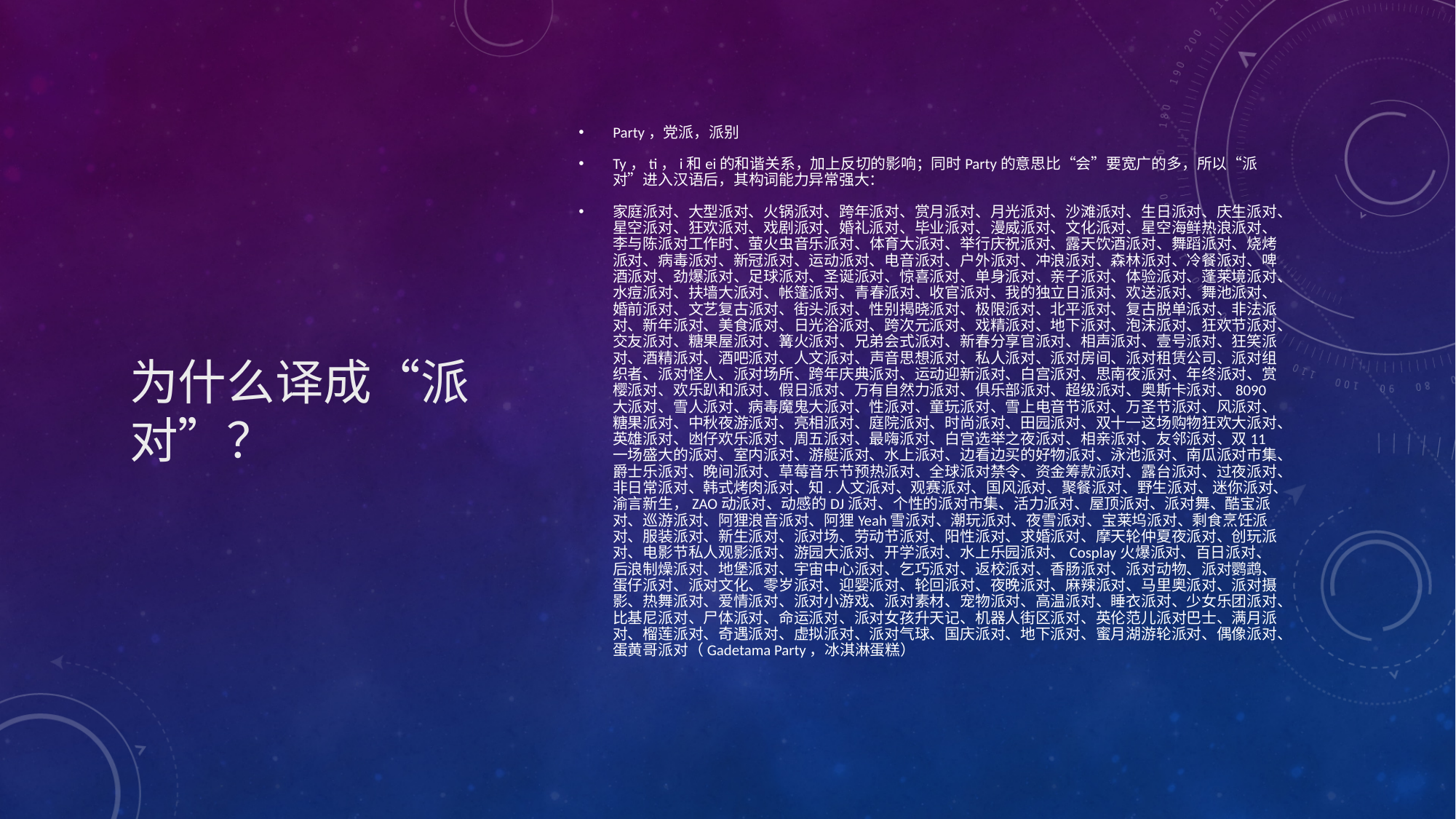

Party，党派，派别
Ty，ti，i和ei的和谐关系，加上反切的影响；同时Party的意思比“会”要宽广的多，所以“派对”进入汉语后，其构词能力异常强大：
家庭派对、大型派对、火锅派对、跨年派对、赏月派对、月光派对、沙滩派对、生日派对、庆生派对、星空派对、狂欢派对、戏剧派对、婚礼派对、毕业派对、漫威派对、文化派对、星空海鲜热浪派对、李与陈派对工作时、萤火虫音乐派对、体育大派对、举行庆祝派对、露天饮酒派对、舞蹈派对、烧烤派对、病毒派对、新冠派对、运动派对、电音派对、户外派对、冲浪派对、森林派对、冷餐派对、啤酒派对、劲爆派对、足球派对、圣诞派对、惊喜派对、单身派对、亲子派对、体验派对、蓬莱境派对、水痘派对、扶墙大派对、帐篷派对、青春派对、收官派对、我的独立日派对、欢送派对、舞池派对、婚前派对、文艺复古派对、街头派对、性别揭晓派对、极限派对、北平派对、复古脱单派对、非法派对、新年派对、美食派对、日光浴派对、跨次元派对、戏精派对、地下派对、泡沫派对、狂欢节派对、交友派对、糖果屋派对、篝火派对、兄弟会式派对、新春分享官派对、相声派对、壹号派对、狂笑派对、酒精派对、酒吧派对、人文派对、声音思想派对、私人派对、派对房间、派对租赁公司、派对组织者、派对怪人、派对场所、跨年庆典派对、运动迎新派对、白宫派对、思南夜派对、年终派对、赏樱派对、欢乐趴和派对、假日派对、万有自然力派对、俱乐部派对、超级派对、奥斯卡派对、8090大派对、雪人派对、病毒魔鬼大派对、性派对、童玩派对、雪上电音节派对、万圣节派对、风派对、糖果派对、中秋夜游派对、亮相派对、庭院派对、时尚派对、田园派对、双十一这场购物狂欢大派对、英雄派对、凼仔欢乐派对、周五派对、最嗨派对、白宫选举之夜派对、相亲派对、友邻派对、双11一场盛大的派对、室内派对、游艇派对、水上派对、边看边买的好物派对、泳池派对、南瓜派对市集、爵士乐派对、晚间派对、草莓音乐节预热派对、全球派对禁令、资金筹款派对、露台派对、过夜派对、非日常派对、韩式烤肉派对、知.人文派对、观赛派对、国风派对、聚餐派对、野生派对、迷你派对、渝言新生，ZAO动派对、动感的DJ派对、个性的派对市集、活力派对、屋顶派对、派对舞、酷宝派对、巡游派对、阿狸浪音派对、阿狸Yeah雪派对、潮玩派对、夜雪派对、宝莱坞派对、剩食烹饪派对、服装派对、新生派对、派对场、劳动节派对、阳性派对、求婚派对、摩天轮仲夏夜派对、创玩派对、电影节私人观影派对、游园大派对、开学派对、水上乐园派对、Cosplay火爆派对、百日派对、后浪制燥派对、地堡派对、宇宙中心派对、乞巧派对、返校派对、香肠派对、派对动物、派对鹦鹉、蛋仔派对、派对文化、零岁派对、迎婴派对、轮回派对、夜晚派对、麻辣派对、马里奥派对、派对摄影、热舞派对、爱情派对、派对小游戏、派对素材、宠物派对、高温派对、睡衣派对、少女乐团派对、比基尼派对、尸体派对、命运派对、派对女孩升天记、机器人街区派对、英伦范儿派对巴士、满月派对、榴莲派对、奇遇派对、虚拟派对、派对气球、国庆派对、地下派对、蜜月湖游轮派对、偶像派对、蛋黄哥派对（Gadetama Party，冰淇淋蛋糕）

# 为什么译成“派对”？